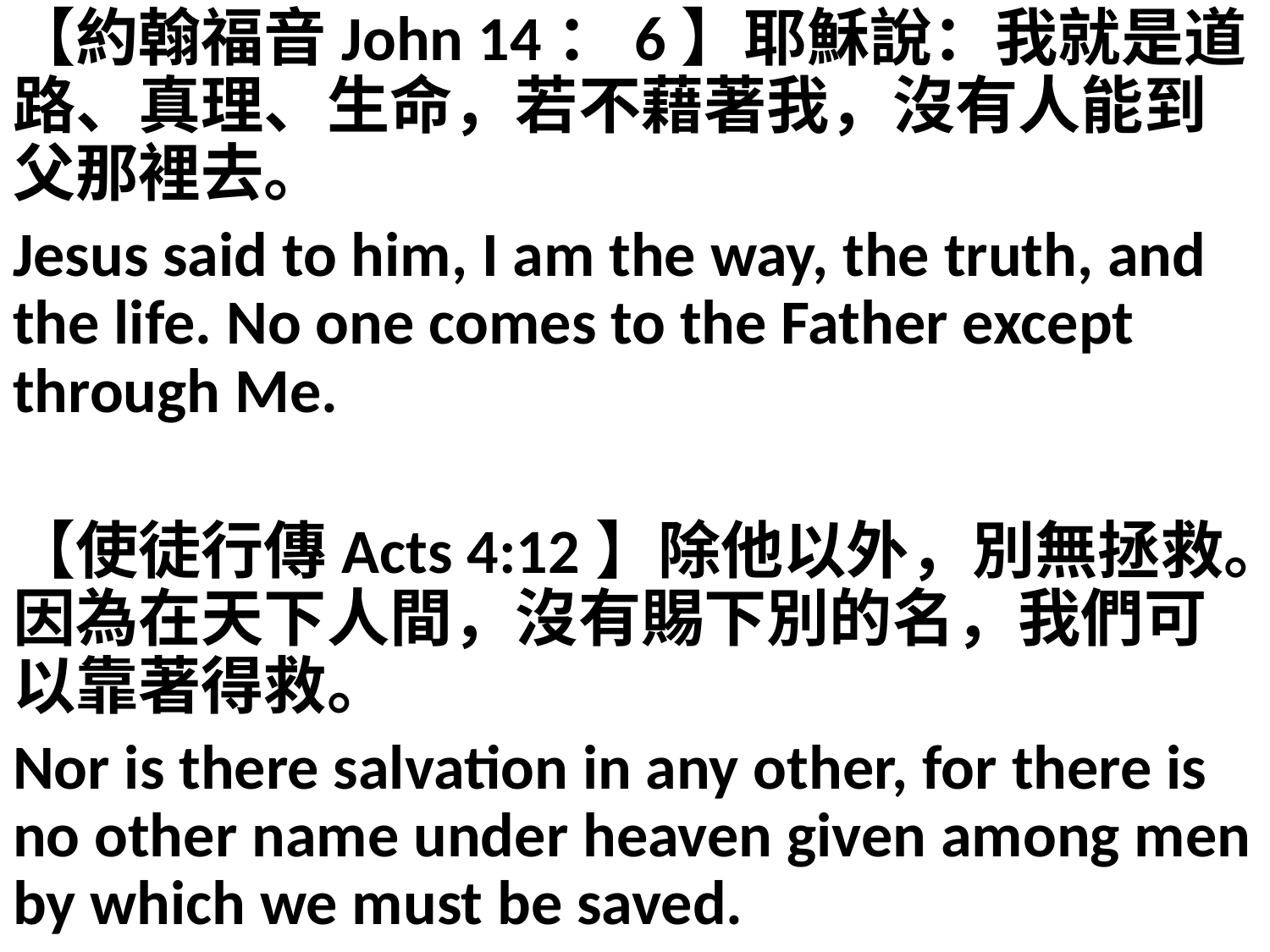

【約翰福音John 14：6】耶穌說：我就是道路、真理、生命，若不藉著我，沒有人能到父那裡去。
Jesus said to him, I am the way, the truth, and the life. No one comes to the Father except through Me.

【使徒行傳Acts 4:12】除他以外，別無拯救。因為在天下人間，沒有賜下別的名，我們可以靠著得救。
Nor is there salvation in any other, for there is no other name under heaven given among men by which we must be saved.